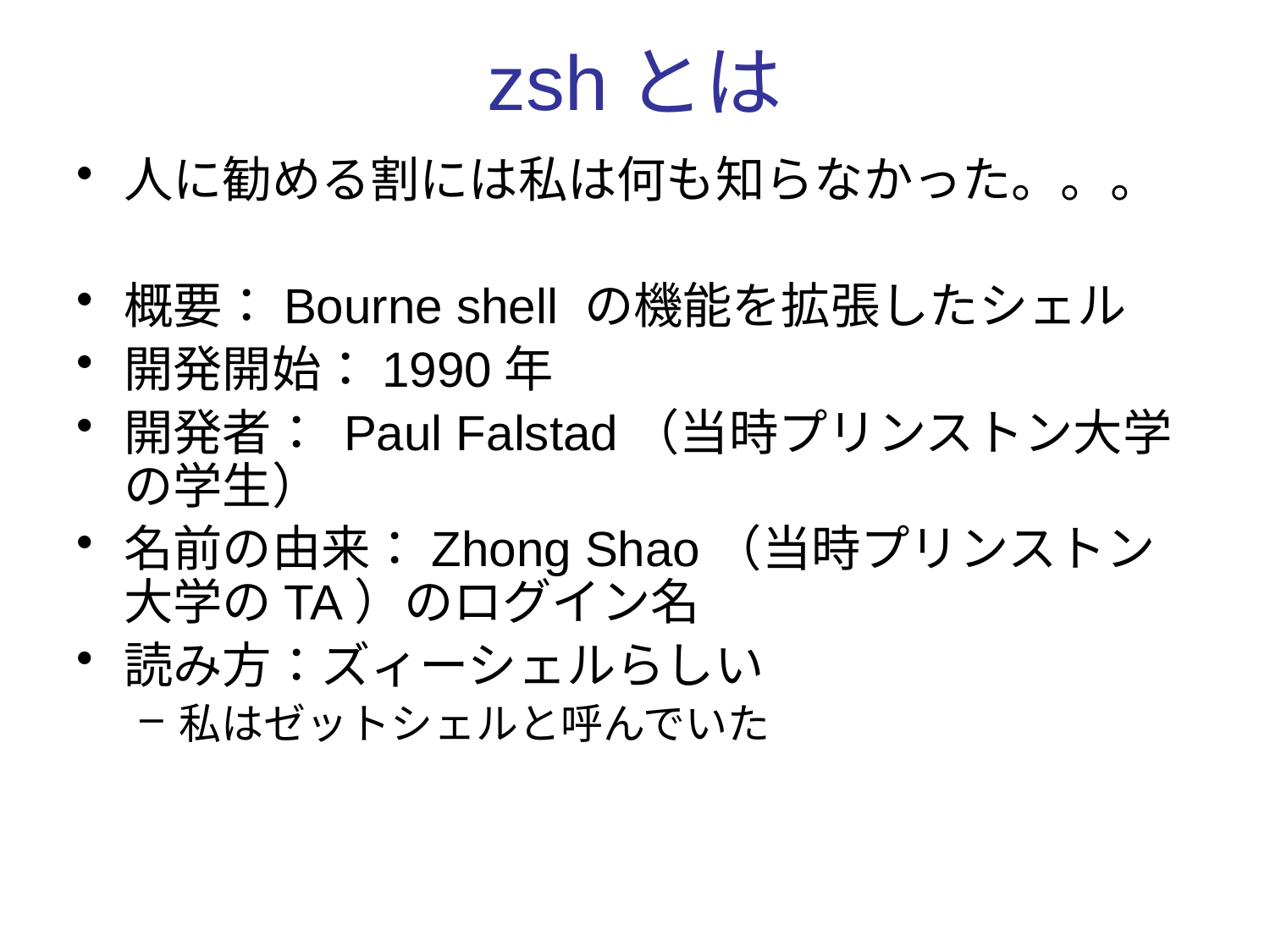

# zshとは
人に勧める割には私は何も知らなかった。。。

概要：Bourne shell の機能を拡張したシェル
開発開始：1990年
開発者： Paul Falstad（当時プリンストン大学の学生）
名前の由来：Zhong Shao（当時プリンストン大学のTA）のログイン名
読み方：ズィーシェルらしい
私はゼットシェルと呼んでいた